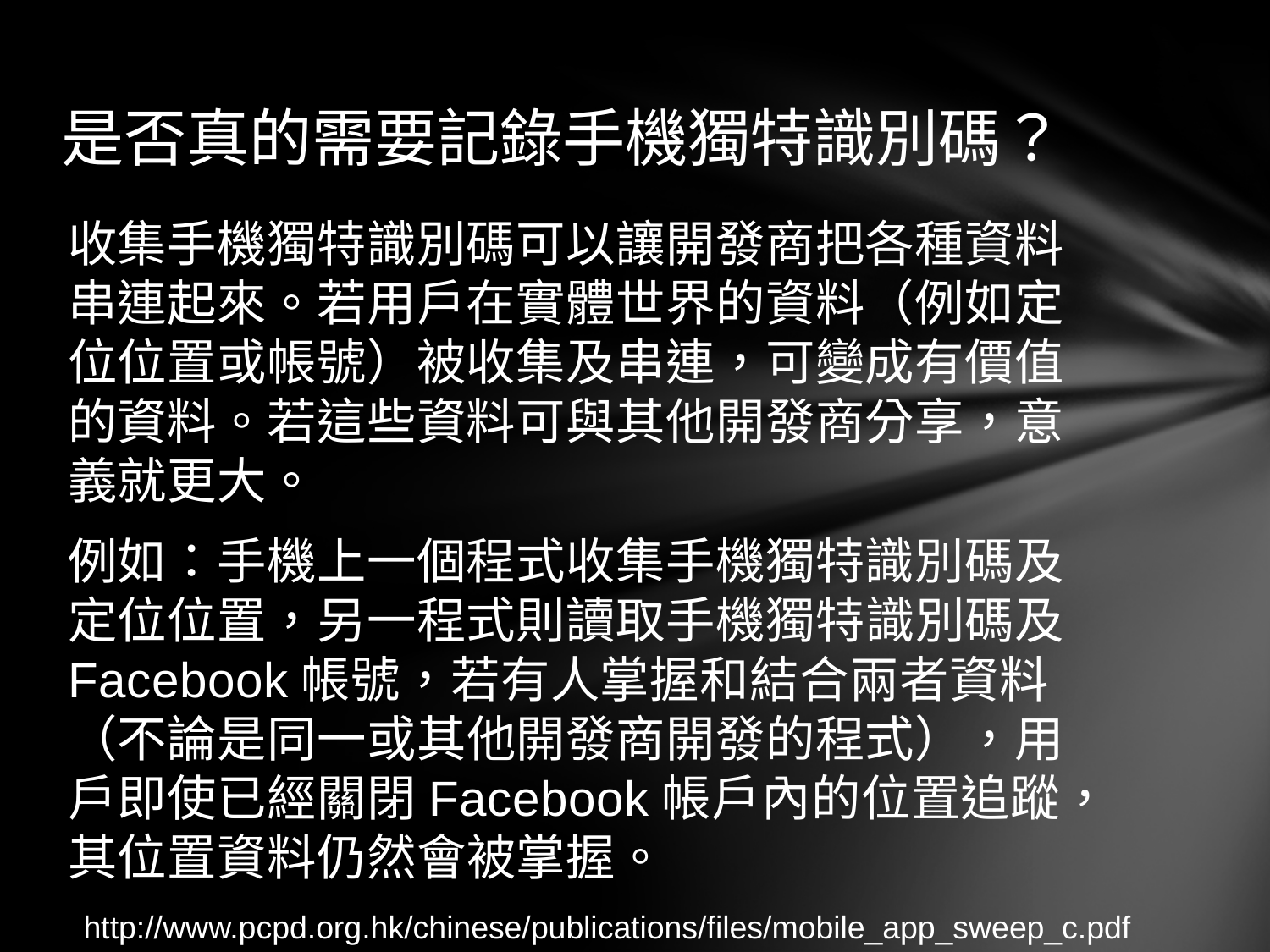

# 是否真的需要記錄手機獨特識別碼？
收集手機獨特識別碼可以讓開發商把各種資料串連起來。若用戶在實體世界的資料（例如定位位置或帳號）被收集及串連，可變成有價值的資料。若這些資料可與其他開發商分享，意義就更大。
例如：手機上一個程式收集手機獨特識別碼及定位位置，另一程式則讀取手機獨特識別碼及Facebook帳號，若有人掌握和結合兩者資料（不論是同一或其他開發商開發的程式），用戶即使已經關閉Facebook帳戶內的位置追蹤，其位置資料仍然會被掌握。
http://www.pcpd.org.hk/chinese/publications/files/mobile_app_sweep_c.pdf